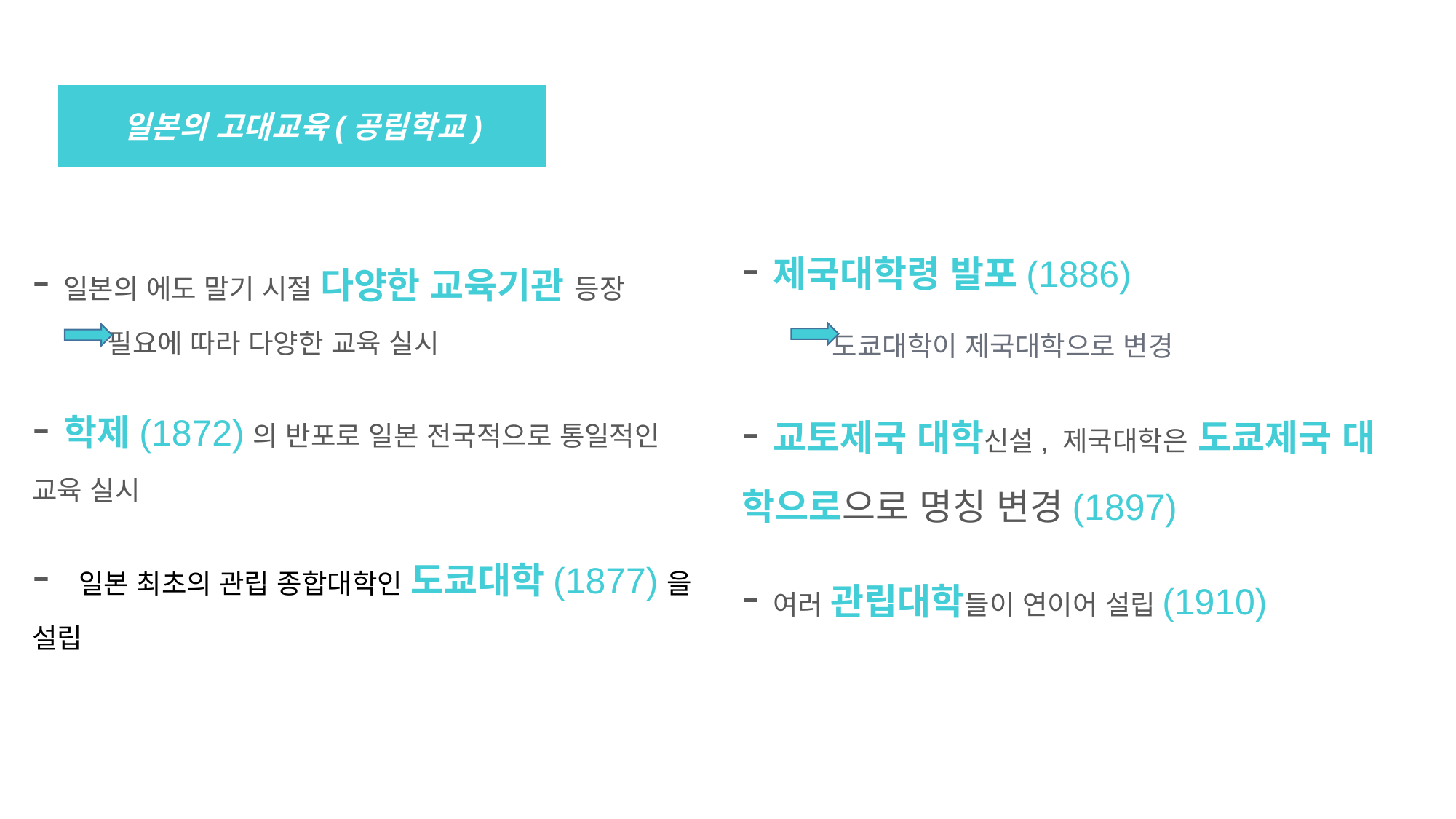

일본의 고대교육(공립학교)
-제국대학령 발포(1886)
        도쿄대학이 제국대학으로 변경
-교토제국 대학신설, 제국대학은 도쿄제국 대   학으로으로 명칭 변경(1897)
-여러 관립대학들이 연이어 설립(1910)

-일본의 에도 말기 시절 다양한 교육기관 등장
         필요에 따라 다양한 교육 실시
-학제(1872)의 반포로 일본 전국적으로 통일적인 교육 실시
- 일본 최초의 관립 종합대학인 도쿄대학(1877)을 설립